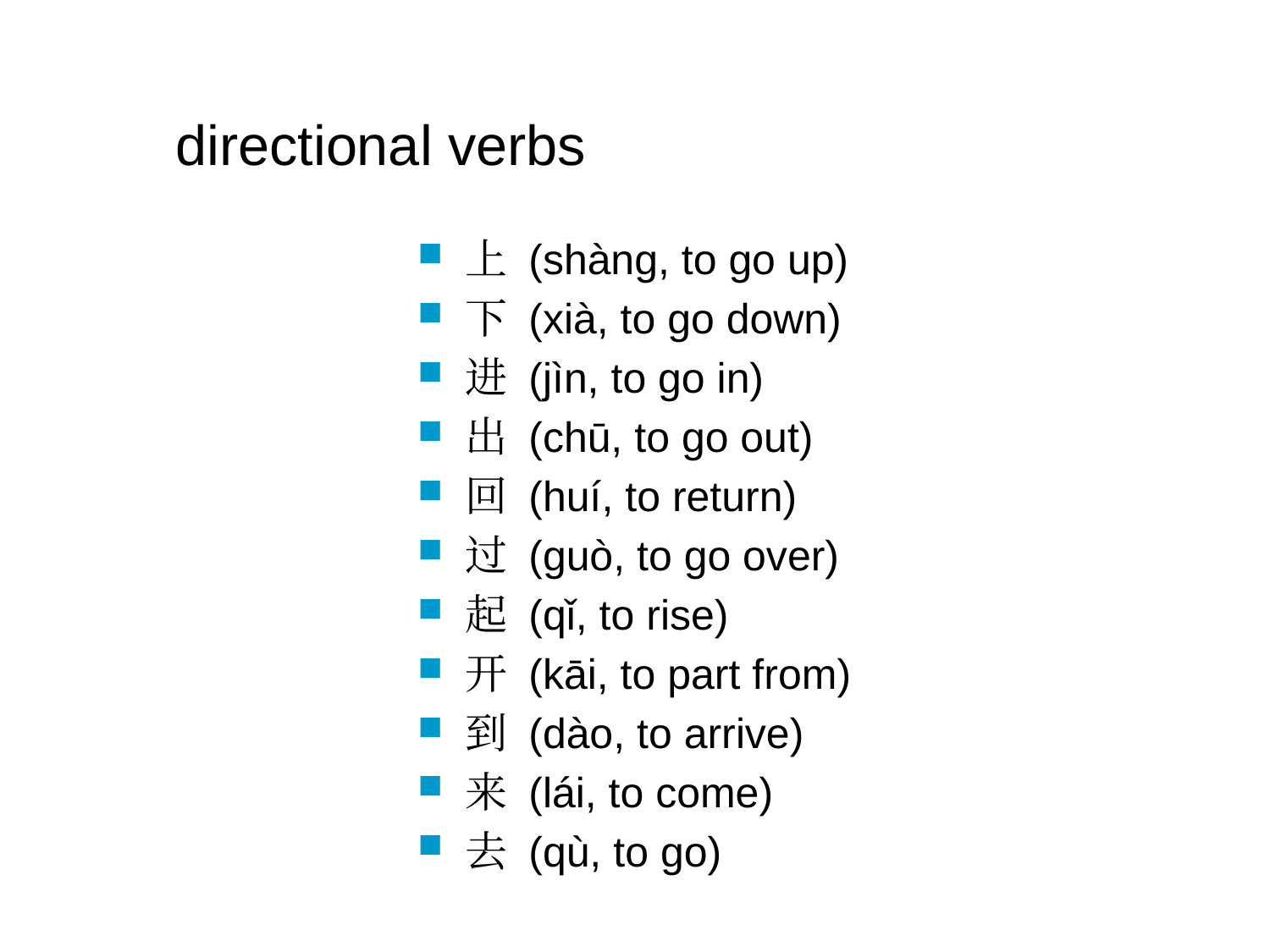

# directional verbs
上 (shàng, to go up)
下 (xià, to go down)
进 (jìn, to go in)
出 (chū, to go out)
回 (huí, to return)
过 (guò, to go over)
起 (qǐ, to rise)
开 (kāi, to part from)
到 (dào, to arrive)
来 (lái, to come)
去 (qù, to go)